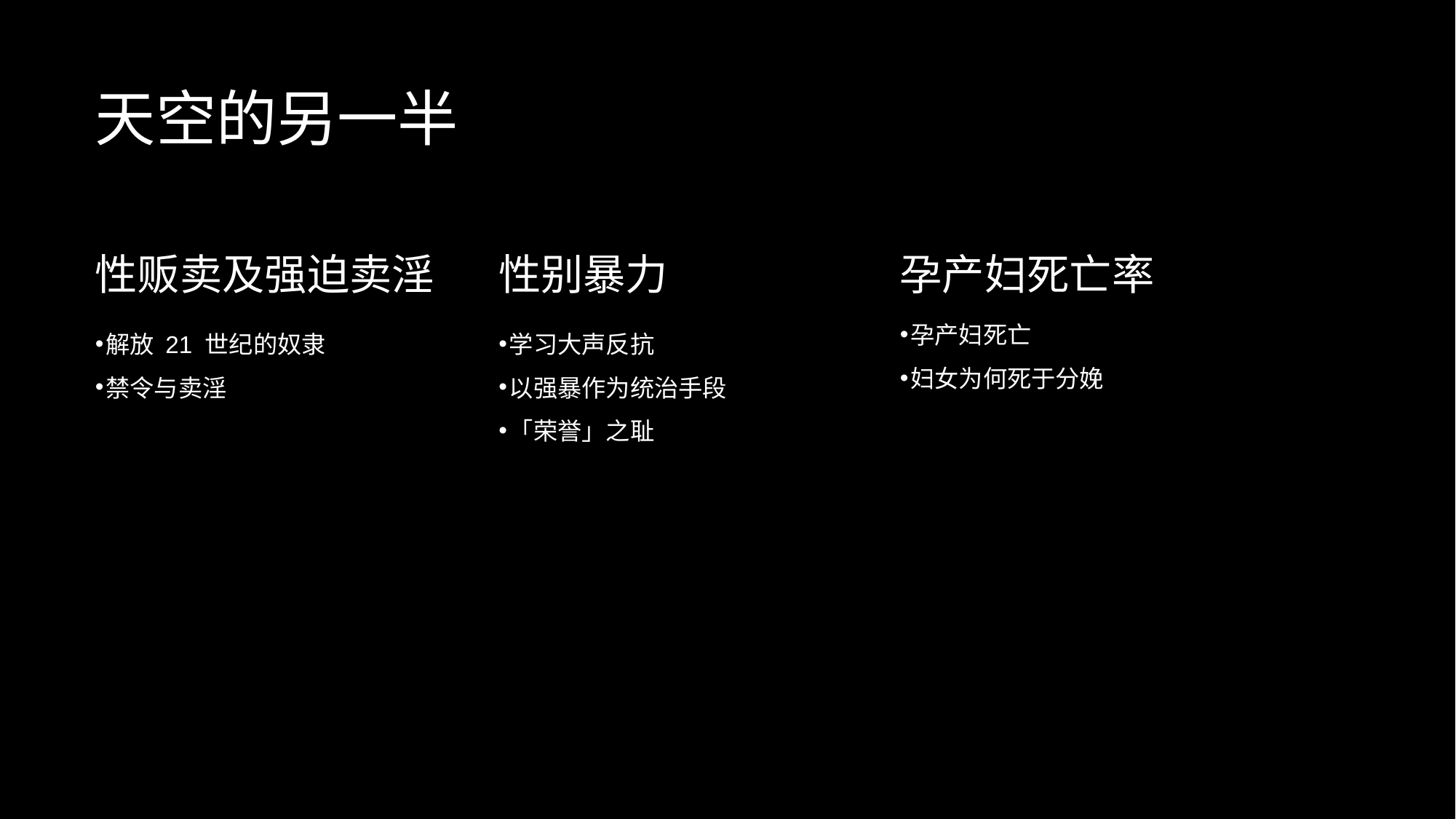

# 天空的另一半
性贩卖及强迫卖淫
性别暴力
孕产妇死亡率
孕产妇死亡
妇女为何死于分娩
解放 21 世纪的奴隶
禁令与卖淫
学习大声反抗
以强暴作为统治手段
「荣誉」之耻